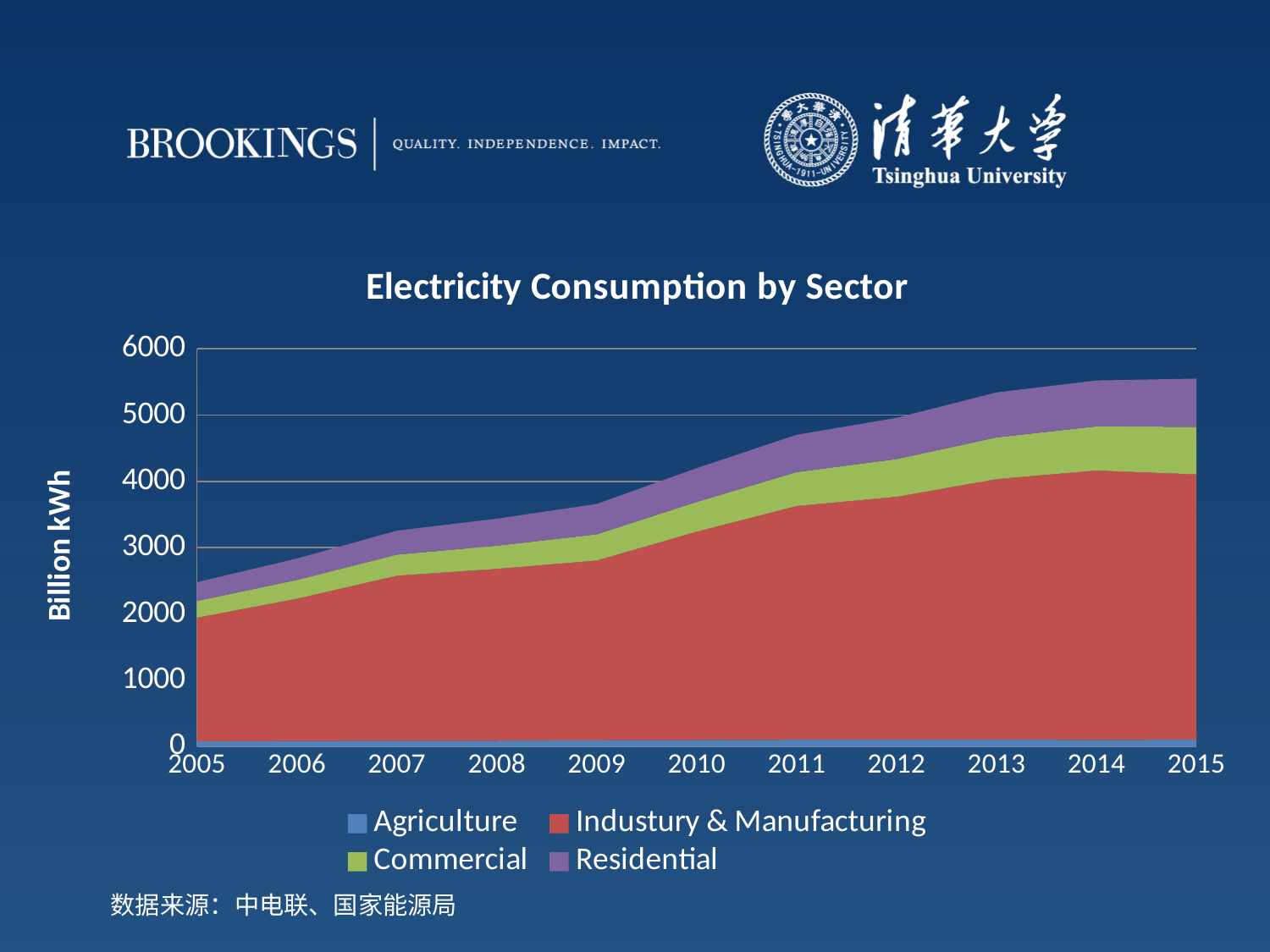

### Chart: Electricity Consumption by Sector

| Category | Agriculture | Industury & Manufacturing | Commercial | Residential |
|---|---|---|---|---|
| 2005.0 | 75.6 | 1867.6 | 252.4 | 282.5 |
| 2006.0 | 83.2 | 2147.4 | 282.2 | 324.0 |
| 2007.0 | 86.3 | 2490.9 | 318.5 | 360.8 |
| 2008.0 | 87.92524 | 2592.01558 | 349.81508 | 408.2134899999999 |
| 2009.0 | 93.99 | 2713.64 | 394.37 | 457.516 |
| 2010.0 | 97.64949 | 3145.00098 | 447.83629 | 509.39565 |
| 2011.0 | 101.28999 | 3528.83767 | 510.4554 | 562.0056199999979 |
| 2012.0 | 101.3 | 3666.9 | 569.0 | 621.9 |
| 2013.0 | 102.7 | 3933.2 | 627.5 | 678.9 |
| 2014.0 | 99.4 | 4065.0 | 666.0 | 692.8 |
| 2015.0 | 102.0 | 4004.6 | 715.8 | 727.6 |
数据来源：中电联、国家能源局